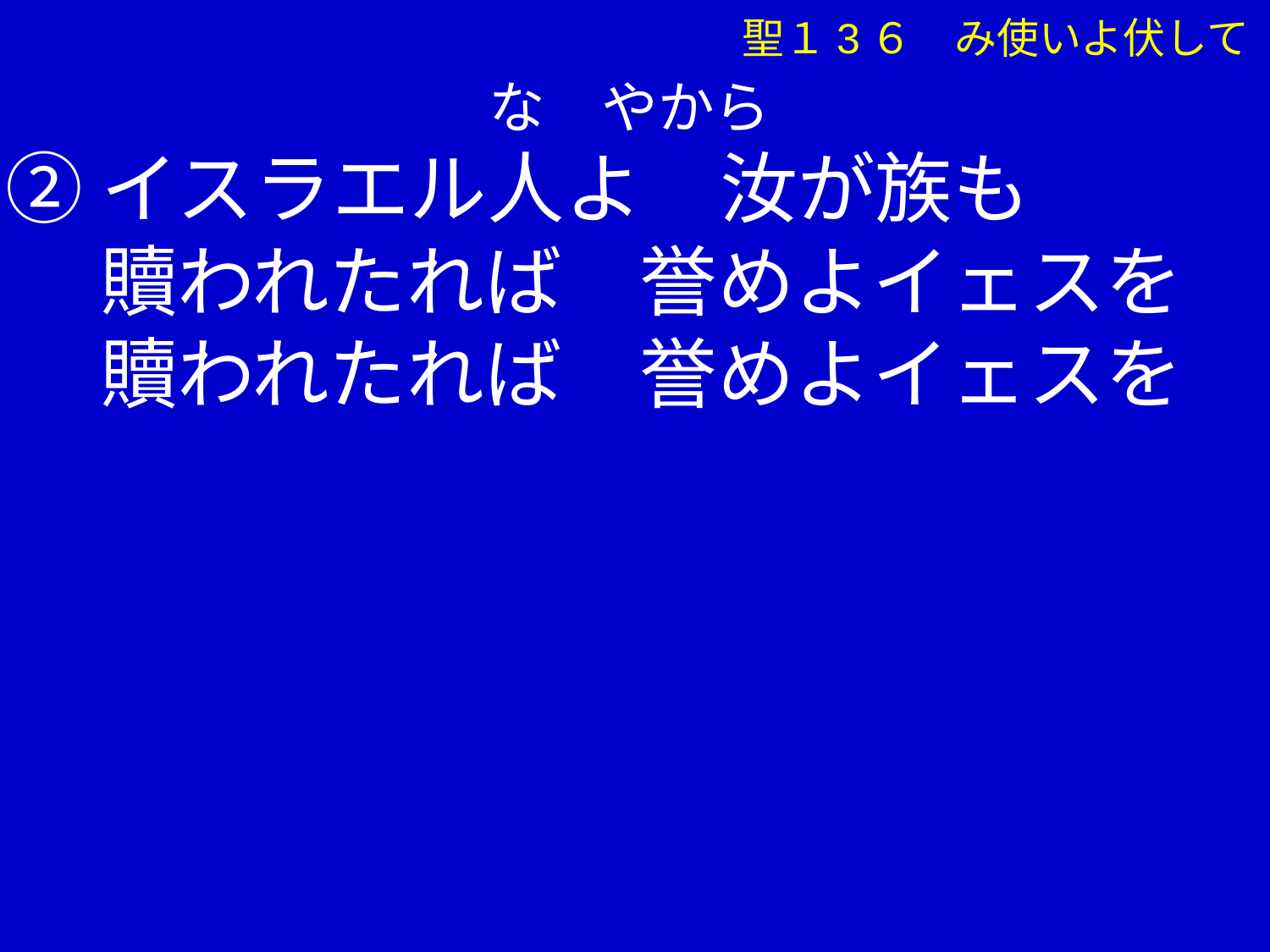

聖１3６　み使いよ伏して
                                     な　やから
②イスラエル人よ　汝が族も
　 贖われたれば　誉めよイェスを
　 贖われたれば　誉めよイェスを